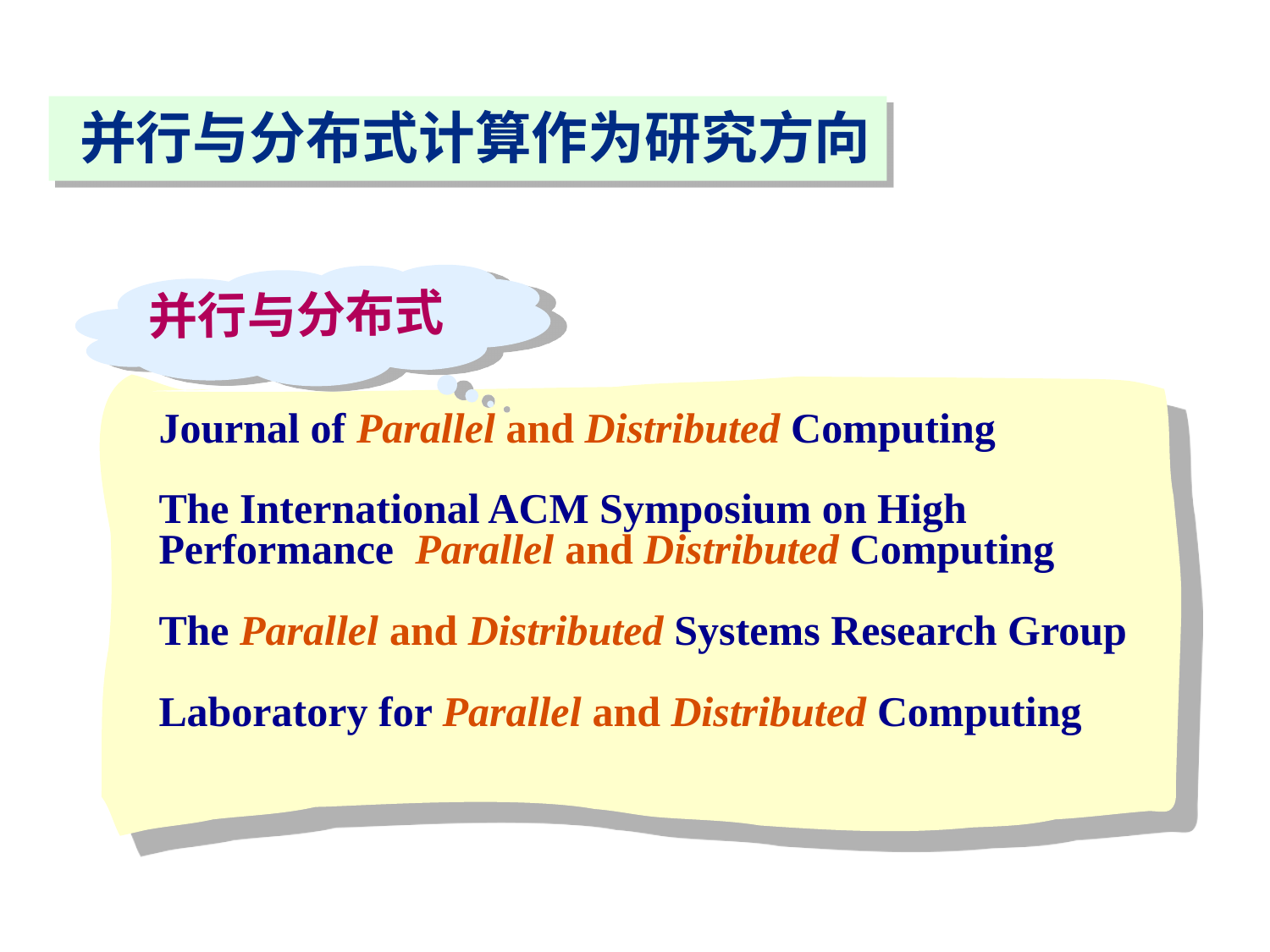

并行与分布式计算作为研究方向

并行与分布式

Journal of Parallel and Distributed Computing

The International ACM Symposium on High Performance  Parallel and Distributed Computing

The Parallel and Distributed Systems Research Group

Laboratory for Parallel and Distributed Computing